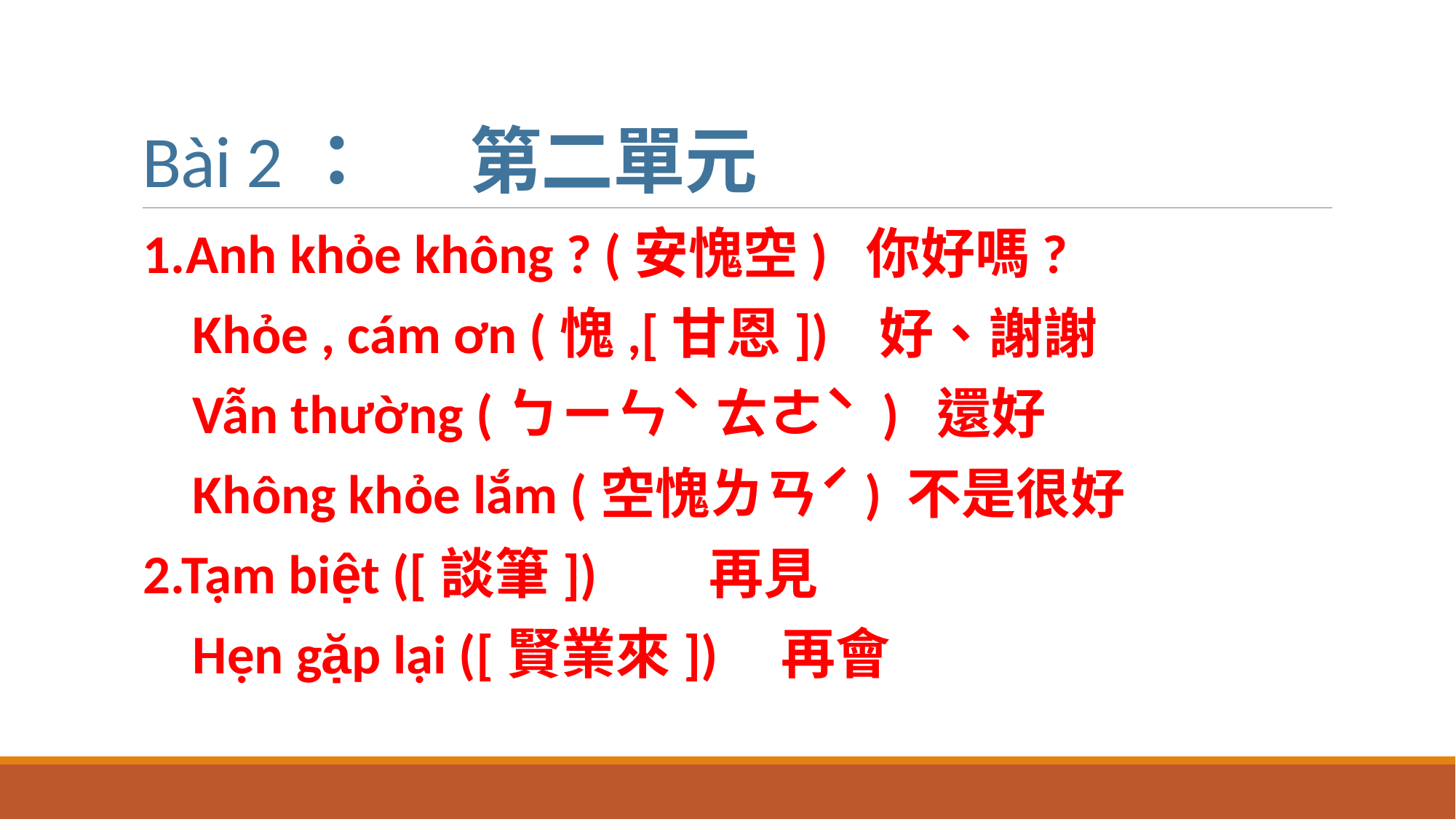

# Bài 2：	第二單元
1.Anh khỏe không ? (安愧空)  你好嗎?
    Khỏe , cám ơn (愧,[甘恩])   好、謝謝
    Vẫn thường (ㄅㄧㄣˋ ㄊㄜˋ )  還好
    Không khỏe lắm (空愧ㄌㄢˊ) 不是很好
2.Tạm biệt ([談筆])        再見
    Hẹn gặp lại ([賢業來])    再會